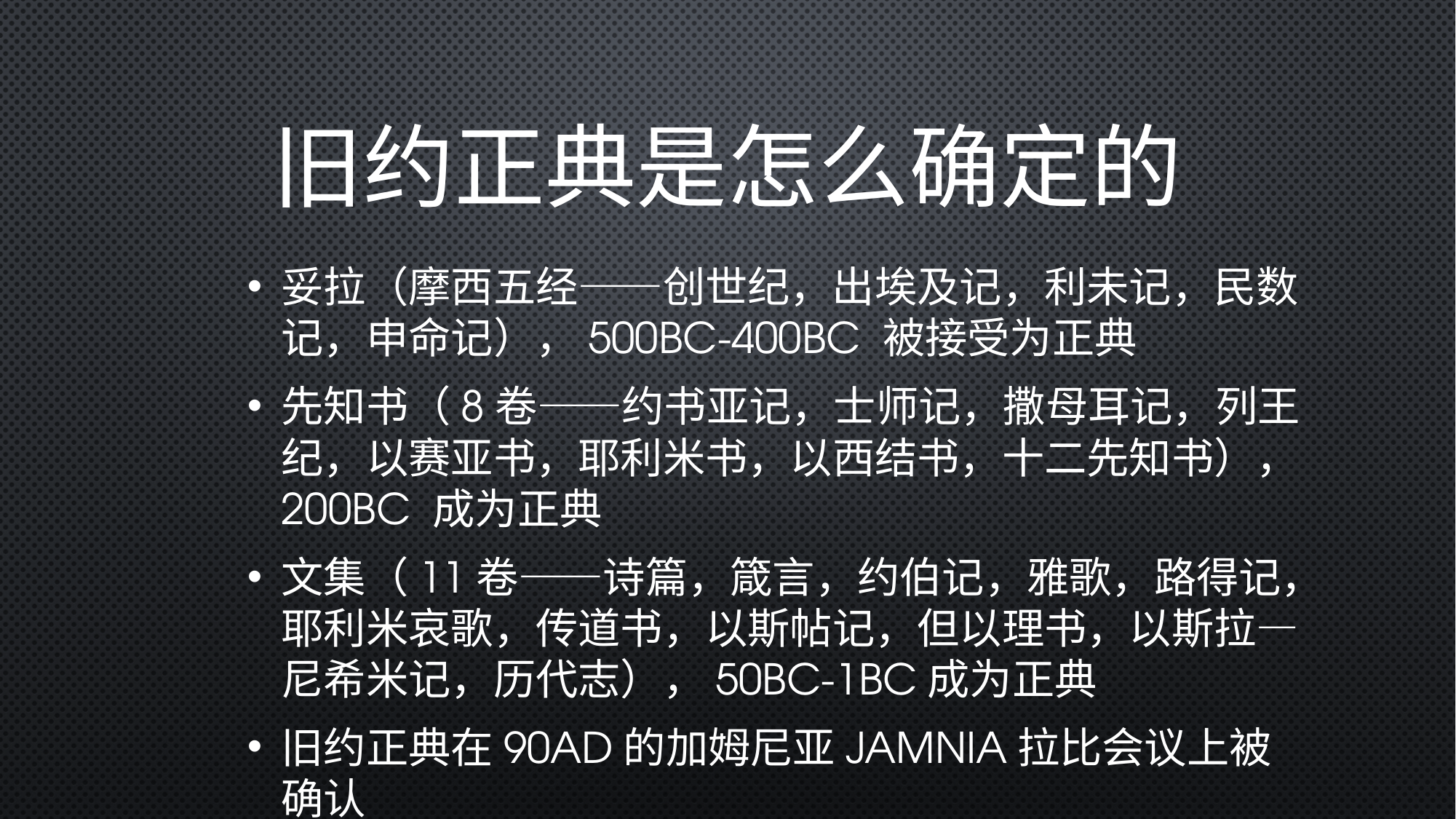

# 旧约正典是怎么确定的
妥拉（摩西五经——创世纪，出埃及记，利未记，民数记，申命记），500BC-400BC 被接受为正典
先知书（8卷——约书亚记，士师记，撒母耳记，列王纪，以赛亚书，耶利米书，以西结书，十二先知书），200BC 成为正典
文集（11卷——诗篇，箴言，约伯记，雅歌，路得记，耶利米哀歌，传道书，以斯帖记，但以理书，以斯拉—尼希米记，历代志），50BC-1BC成为正典
旧约正典在90AD的加姆尼亚Jamnia拉比会议上被确认